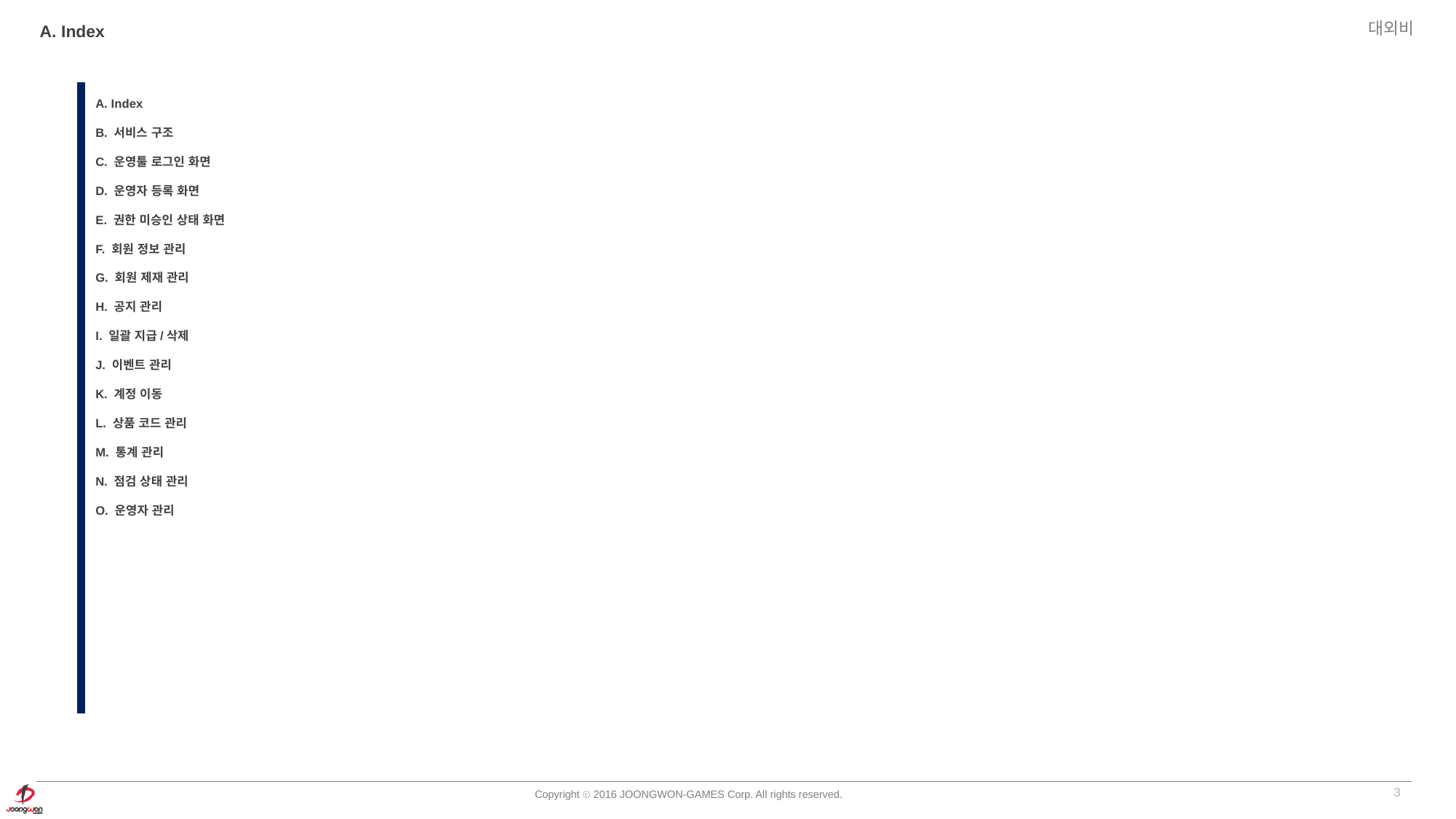

A. Index
A. Index
B. 서비스 구조
C. 운영툴 로그인 화면
D. 운영자 등록 화면
E. 권한 미승인 상태 화면
F. 회원 정보 관리
G. 회원 제재 관리
H. 공지 관리
I. 일괄 지급/삭제
J. 이벤트 관리
K. 계정 이동
L. 상품 코드 관리
M. 통계 관리
N. 점검 상태 관리
O. 운영자 관리

3